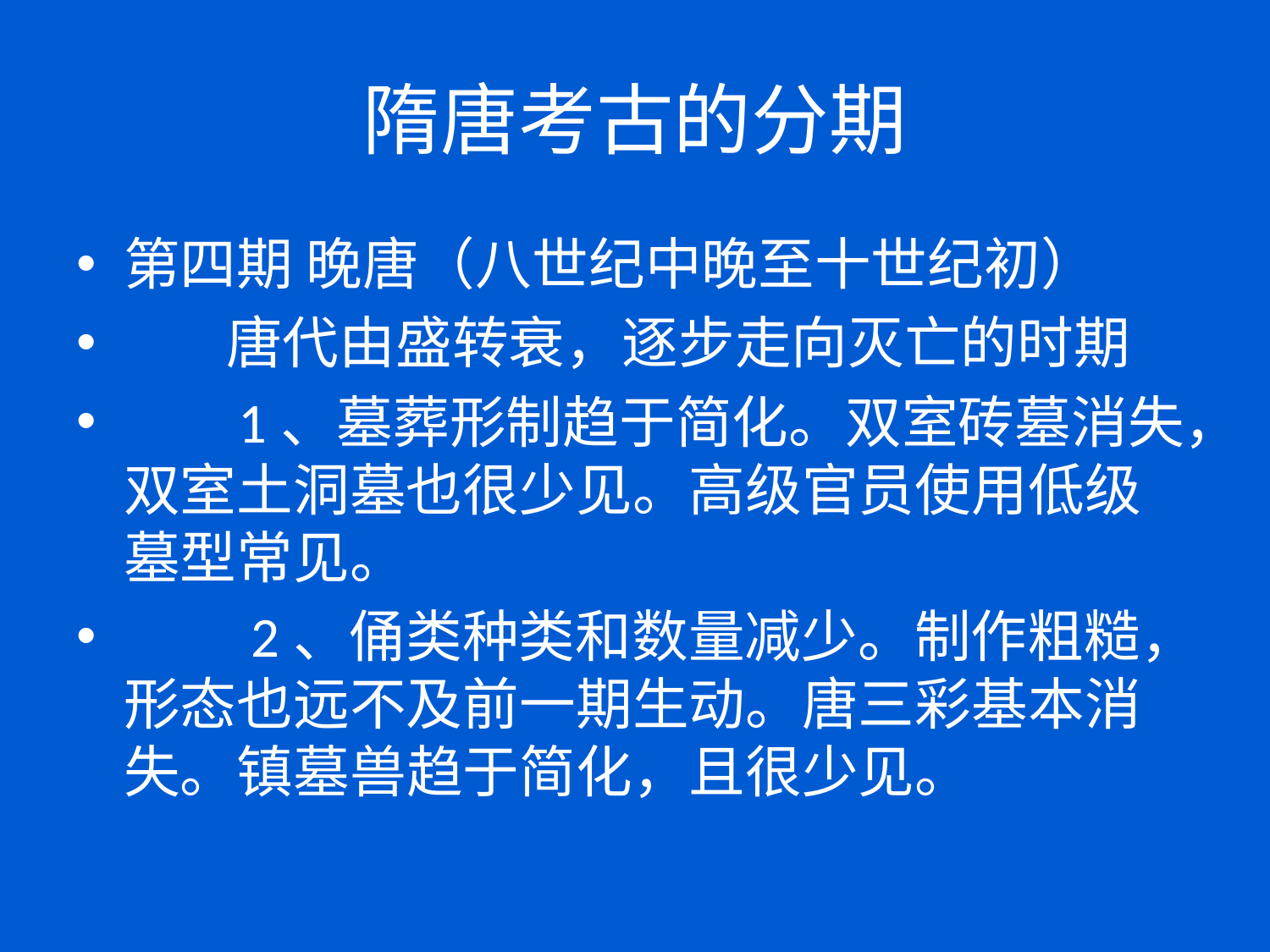

# 隋唐考古的分期
第四期 晚唐（八世纪中晚至十世纪初）
       唐代由盛转衰，逐步走向灭亡的时期
         1、墓葬形制趋于简化。双室砖墓消失，双室土洞墓也很少见。高级官员使用低级墓型常见。
          2、俑类种类和数量减少。制作粗糙，形态也远不及前一期生动。唐三彩基本消失。镇墓兽趋于简化，且很少见。